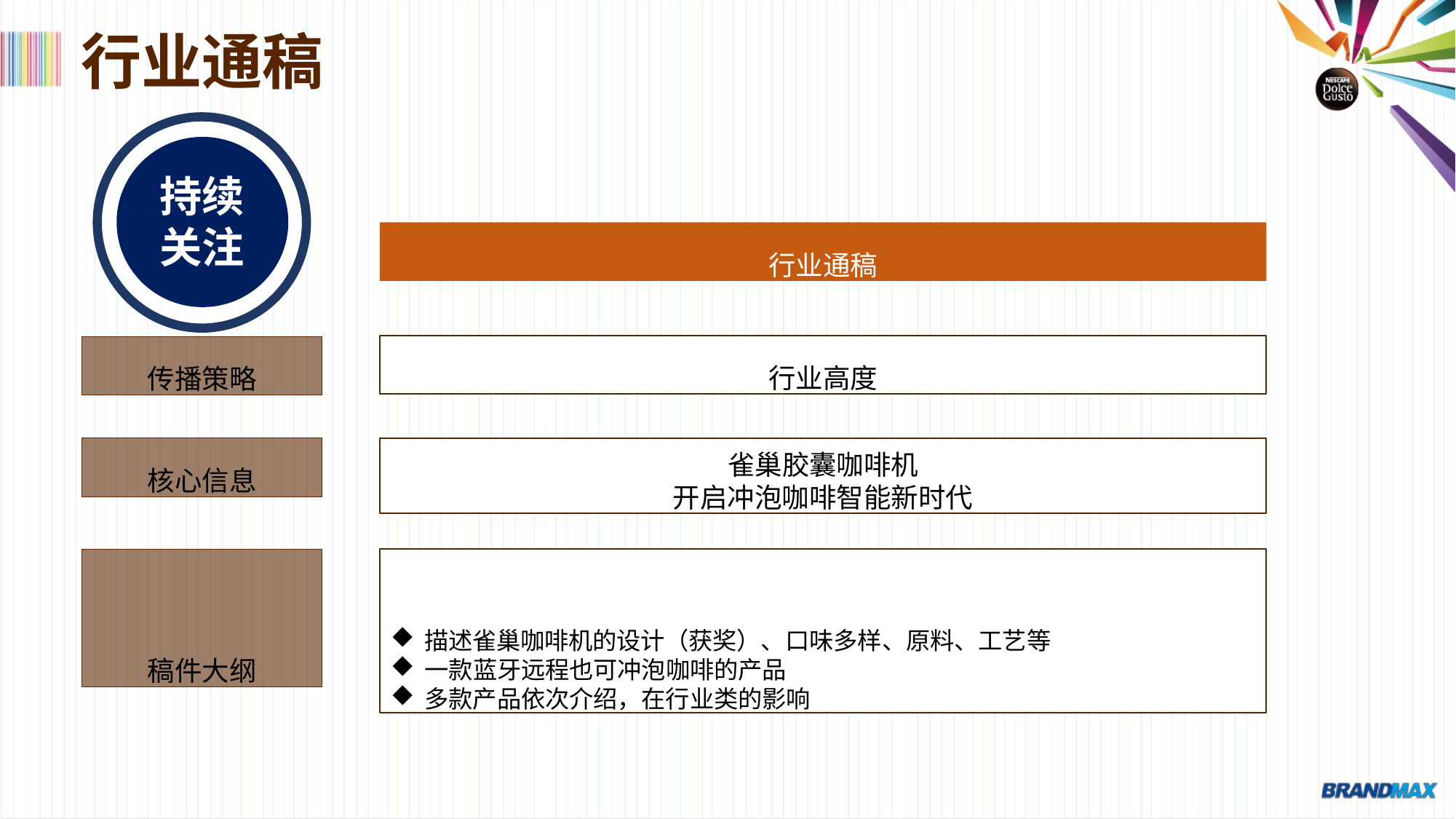

# 行业通稿

持续
关注
行业通稿
行业高度
传播策略
核心信息
雀巢胶囊咖啡机
开启冲泡咖啡智能新时代

稿件大纲

描述雀巢咖啡机的设计（获奖）、口味多样、原料、工艺等
一款蓝牙远程也可冲泡咖啡的产品
多款产品依次介绍，在行业类的影响